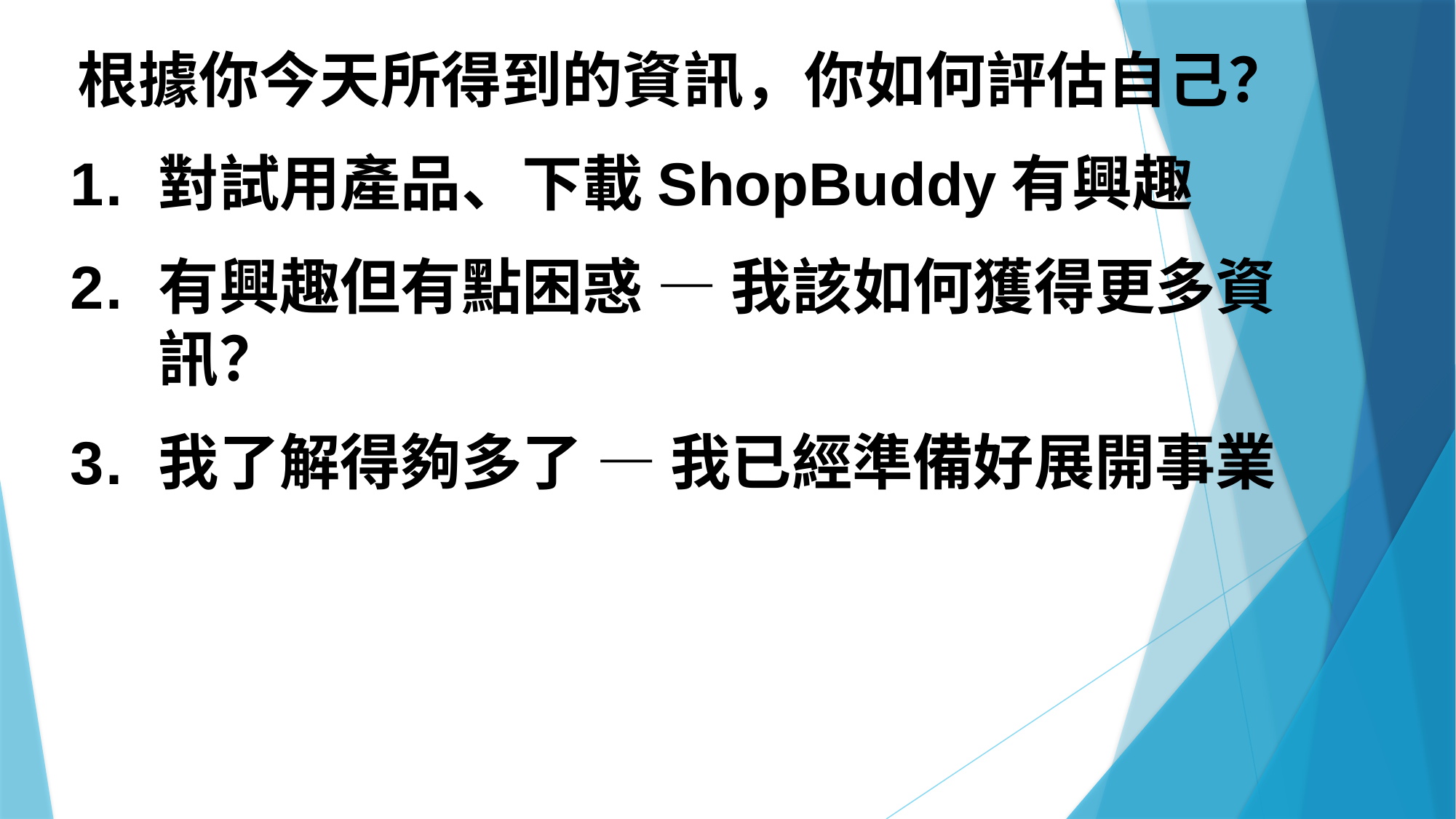

根據你今天所得到的資訊，你如何評估自己？
對試用產品、下載ShopBuddy有興趣
有興趣但有點困惑 — 我該如何獲得更多資訊？
我了解得夠多了 — 我已經準備好展開事業